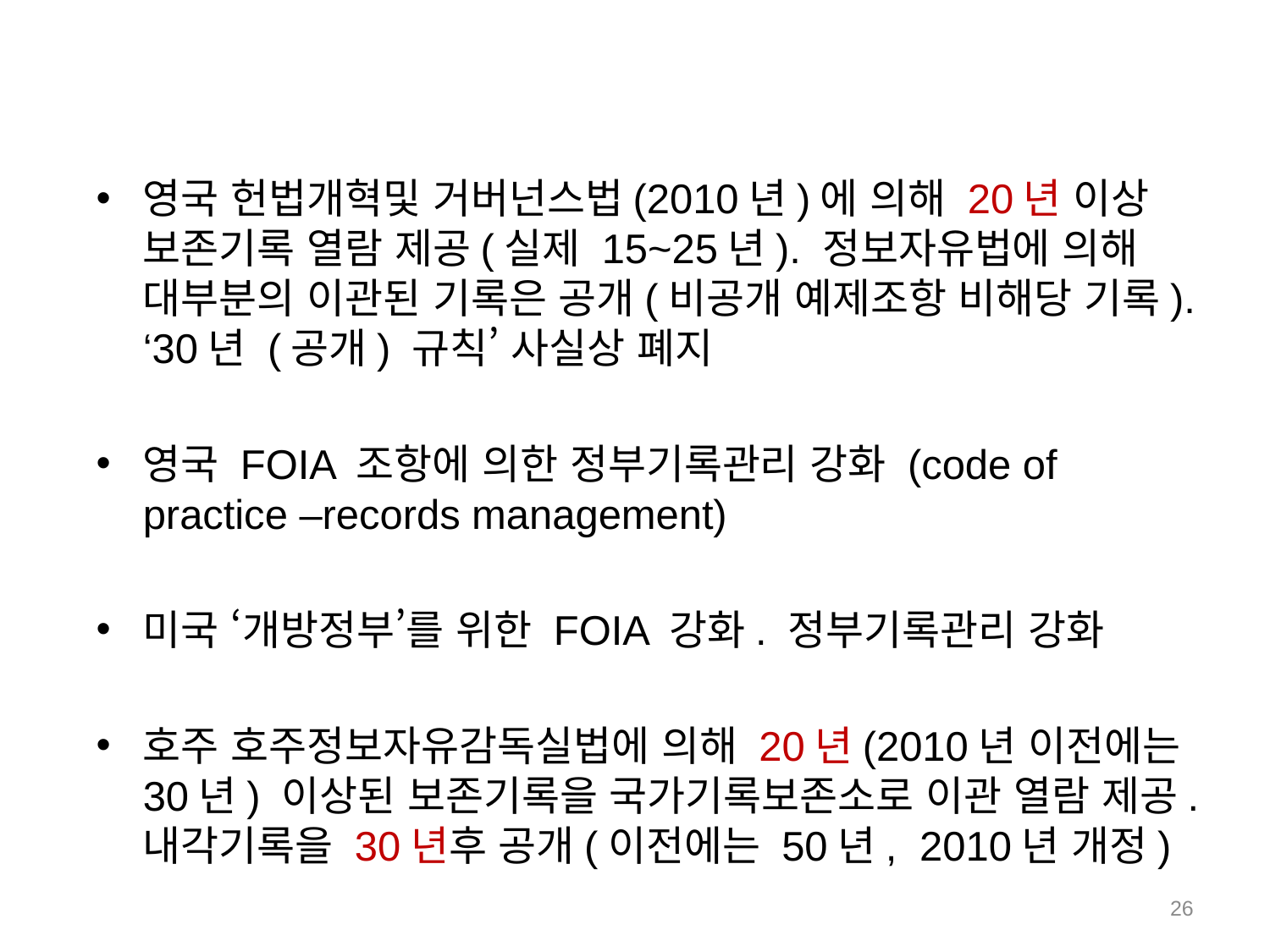

#
영국 헌법개혁및 거버넌스법(2010년)에 의해 20년 이상 보존기록 열람 제공(실제 15~25년). 정보자유법에 의해 대부분의 이관된 기록은 공개(비공개 예제조항 비해당 기록). ‘30년 (공개) 규칙’ 사실상 폐지

영국 FOIA 조항에 의한 정부기록관리 강화 (code of practice –records management)

미국 ‘개방정부’를 위한 FOIA 강화. 정부기록관리 강화

호주 호주정보자유감독실법에 의해 20년(2010년 이전에는30년) 이상된 보존기록을 국가기록보존소로 이관 열람 제공. 내각기록을 30년후 공개(이전에는 50년,  2010년 개정)

26